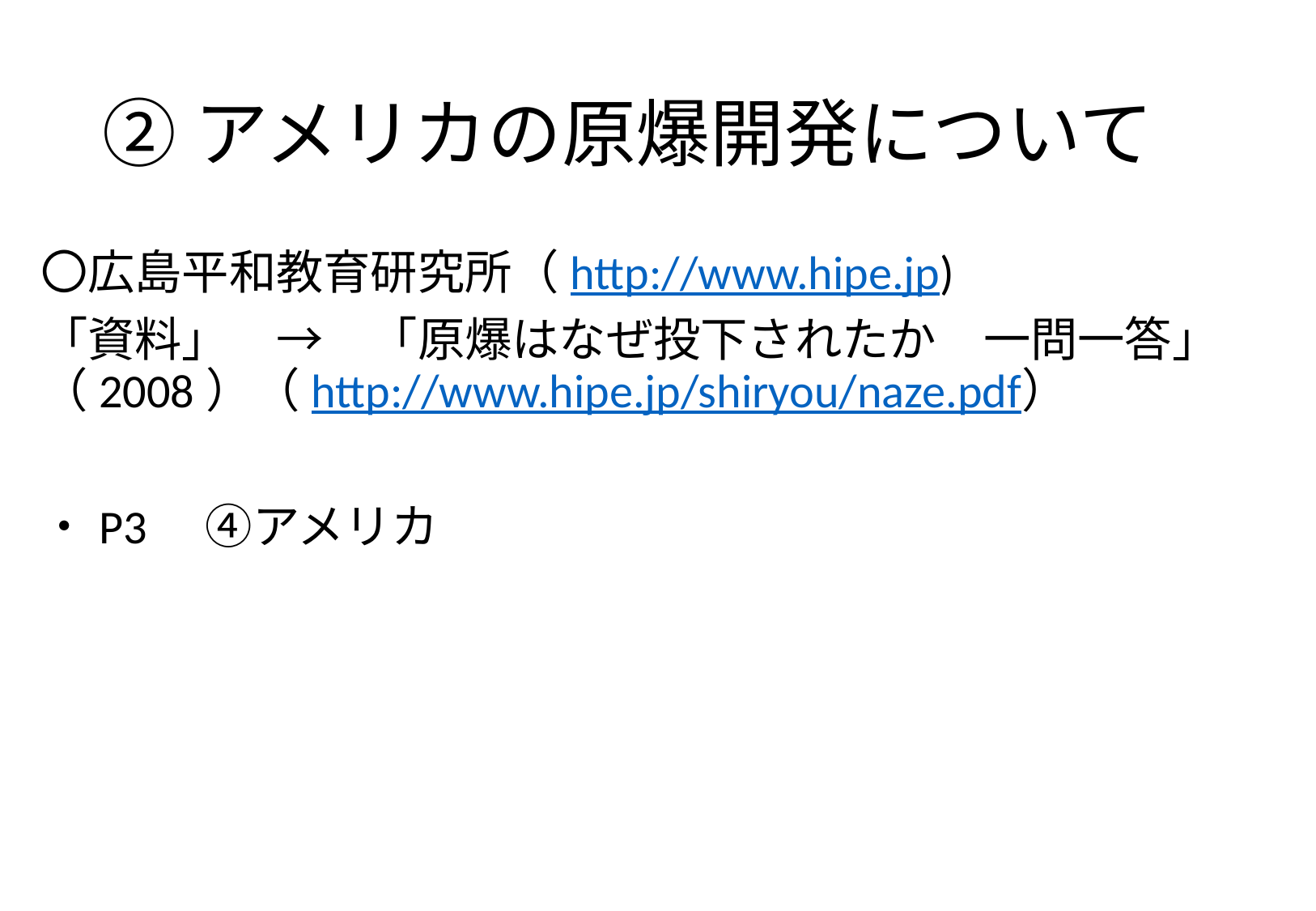

# ②アメリカの原爆開発について
〇広島平和教育研究所（http://www.hipe.jp)
「資料」　→　「原爆はなぜ投下されたか　一問一答」（2008）（http://www.hipe.jp/shiryou/naze.pdf）

・P3　④アメリカ